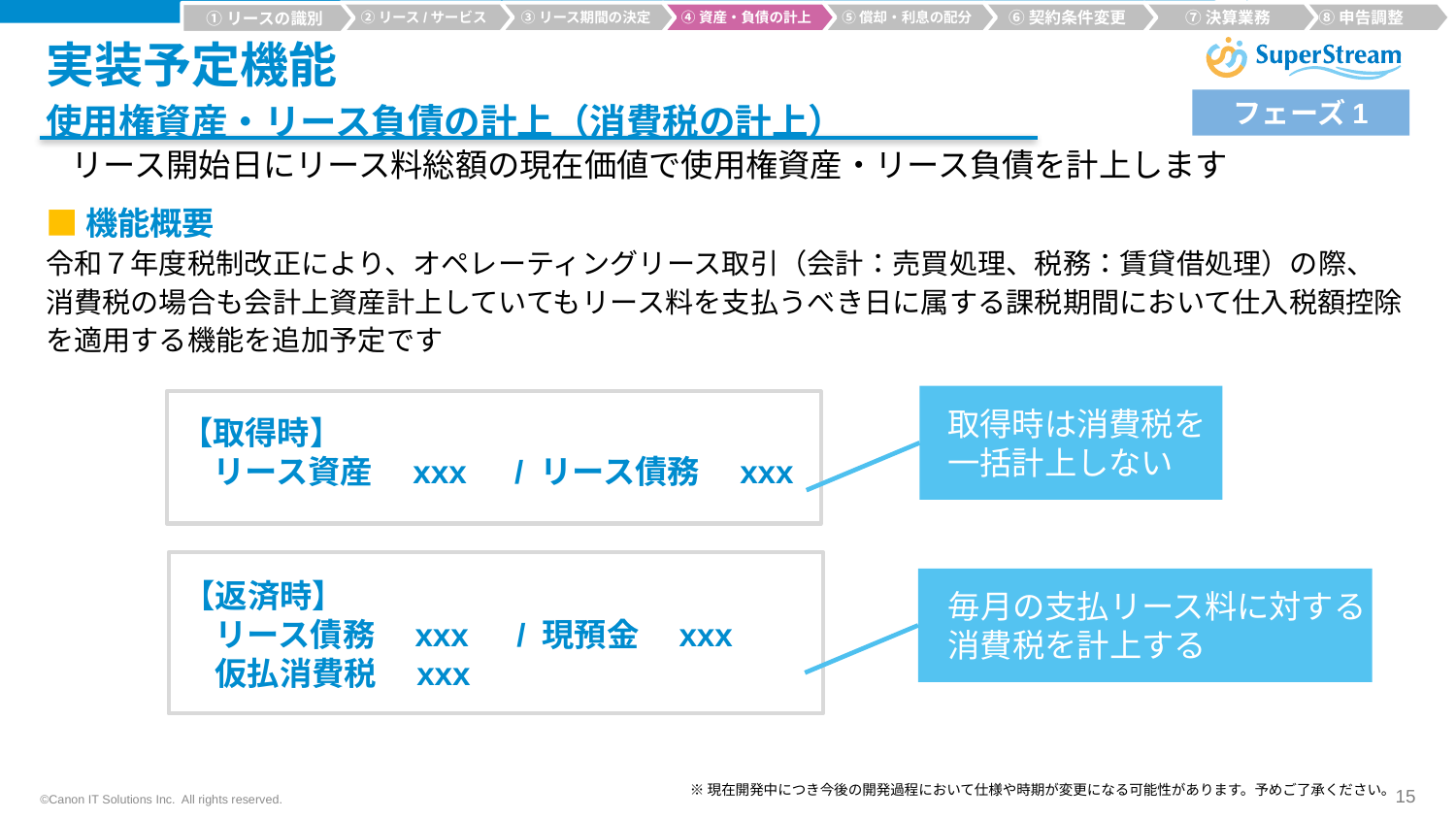

②リース/サービス
③リース期間の決定
④資産・負債の計上
⑤償却・利息の配分
⑥契約条件変更
⑦決算業務
⑧申告調整
①リースの識別
# 実装予定機能
フェーズ1
使用権資産・リース負債の計上（消費税の計上）
リース開始日にリース料総額の現在価値で使用権資産・リース負債を計上します
■機能概要
令和７年度税制改正により、オペレーティングリース取引（会計：売買処理、税務：賃貸借処理）の際、
消費税の場合も会計上資産計上していてもリース料を支払うべき日に属する課税期間において仕入税額控除を適用する機能を追加予定です

取得時は消費税を
一括計上しない

【取得時】
　リース資産　xxx　/ リース債務　xxx

毎月の支払リース料に対する
消費税を計上する
【返済時】
　リース債務　xxx　/ 現預金　xxx
　仮払消費税　xxx
※現在開発中につき今後の開発過程において仕様や時期が変更になる可能性があります。予めご了承ください。
©Canon IT Solutions Inc.  All rights reserved.
15